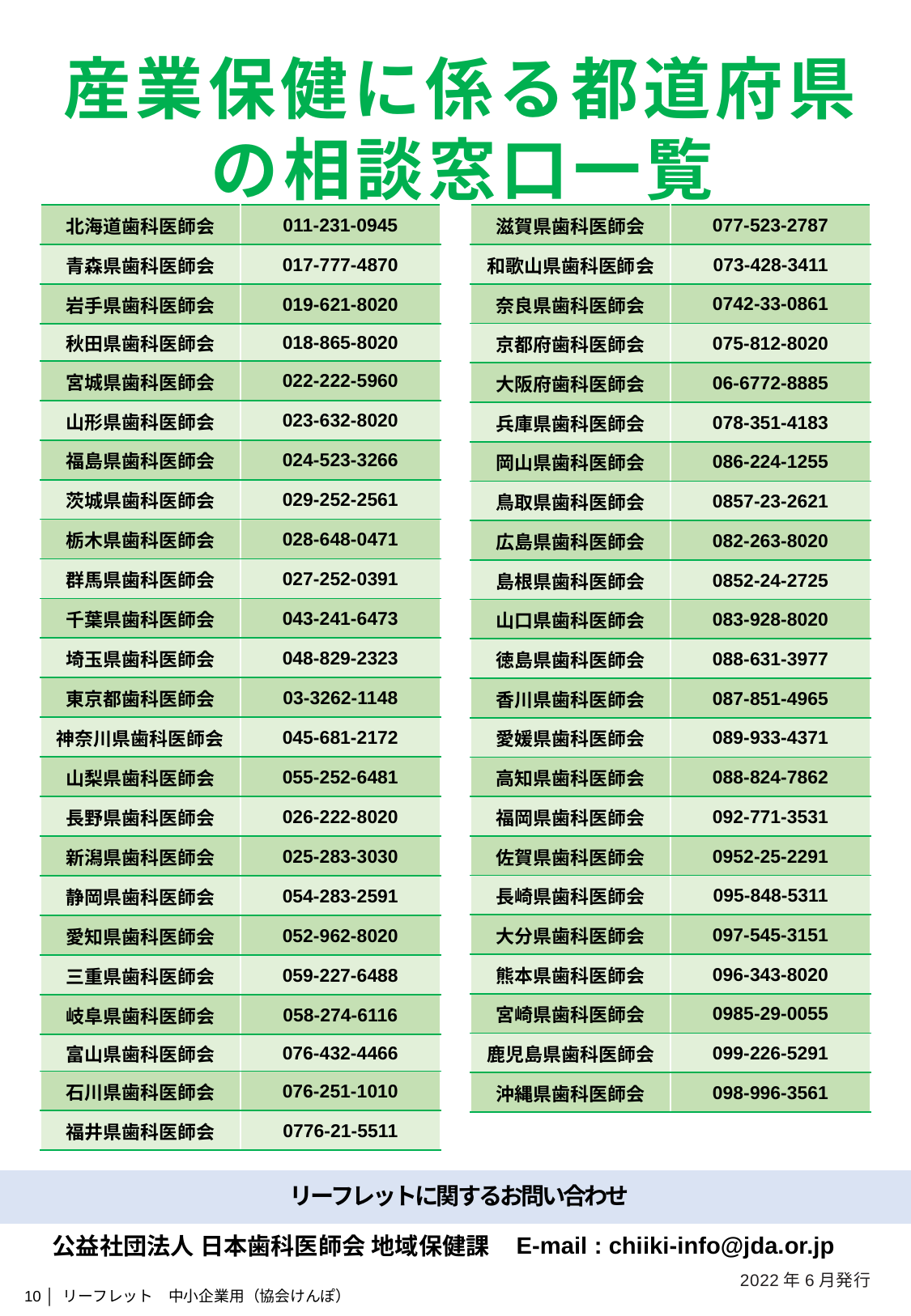

産業保健に係る都道府県の相談窓口一覧
| 北海道歯科医師会 | 011-231-0945 |
| --- | --- |
| 青森県歯科医師会 | 017-777-4870 |
| 岩手県歯科医師会 | 019-621-8020 |
| 秋田県歯科医師会 | 018-865-8020 |
| 宮城県歯科医師会 | 022-222-5960 |
| 山形県歯科医師会 | 023-632-8020 |
| 福島県歯科医師会 | 024-523-3266 |
| 茨城県歯科医師会 | 029-252-2561 |
| 栃木県歯科医師会 | 028-648-0471 |
| 群馬県歯科医師会 | 027-252-0391 |
| 千葉県歯科医師会 | 043-241-6473 |
| 埼玉県歯科医師会 | 048-829-2323 |
| 東京都歯科医師会 | 03-3262-1148 |
| 神奈川県歯科医師会 | 045-681-2172 |
| 山梨県歯科医師会 | 055-252-6481 |
| 長野県歯科医師会 | 026-222-8020 |
| 新潟県歯科医師会 | 025-283-3030 |
| 静岡県歯科医師会 | 054-283-2591 |
| 愛知県歯科医師会 | 052-962-8020 |
| 三重県歯科医師会 | 059-227-6488 |
| 岐阜県歯科医師会 | 058-274-6116 |
| 富山県歯科医師会 | 076-432-4466 |
| 石川県歯科医師会 | 076-251-1010 |
| 福井県歯科医師会 | 0776-21-5511 |
| 滋賀県歯科医師会 | 077-523-2787 |
| --- | --- |
| 和歌山県歯科医師会 | 073-428-3411 |
| 奈良県歯科医師会 | 0742-33-0861 |
| 京都府歯科医師会 | 075-812-8020 |
| 大阪府歯科医師会 | 06-6772-8885 |
| 兵庫県歯科医師会 | 078-351-4183 |
| 岡山県歯科医師会 | 086-224-1255 |
| 鳥取県歯科医師会 | 0857-23-2621 |
| 広島県歯科医師会 | 082-263-8020 |
| 島根県歯科医師会 | 0852-24-2725 |
| 山口県歯科医師会 | 083-928-8020 |
| 徳島県歯科医師会 | 088-631-3977 |
| 香川県歯科医師会 | 087-851-4965 |
| 愛媛県歯科医師会 | 089-933-4371 |
| 高知県歯科医師会 | 088-824-7862 |
| 福岡県歯科医師会 | 092-771-3531 |
| 佐賀県歯科医師会 | 0952-25-2291 |
| 長崎県歯科医師会 | 095-848-5311 |
| 大分県歯科医師会 | 097-545-3151 |
| 熊本県歯科医師会 | 096-343-8020 |
| 宮崎県歯科医師会 | 0985-29-0055 |
| 鹿児島県歯科医師会 | 099-226-5291 |
| 沖縄県歯科医師会 | 098-996-3561 |
リーフレットに関するお問い合わせ
E-mail : chiiki-info@jda.or.jp
公益社団法人 日本歯科医師会 地域保健課
2022年6月発行
10 │ リーフレット　中小企業用（協会けんぽ）